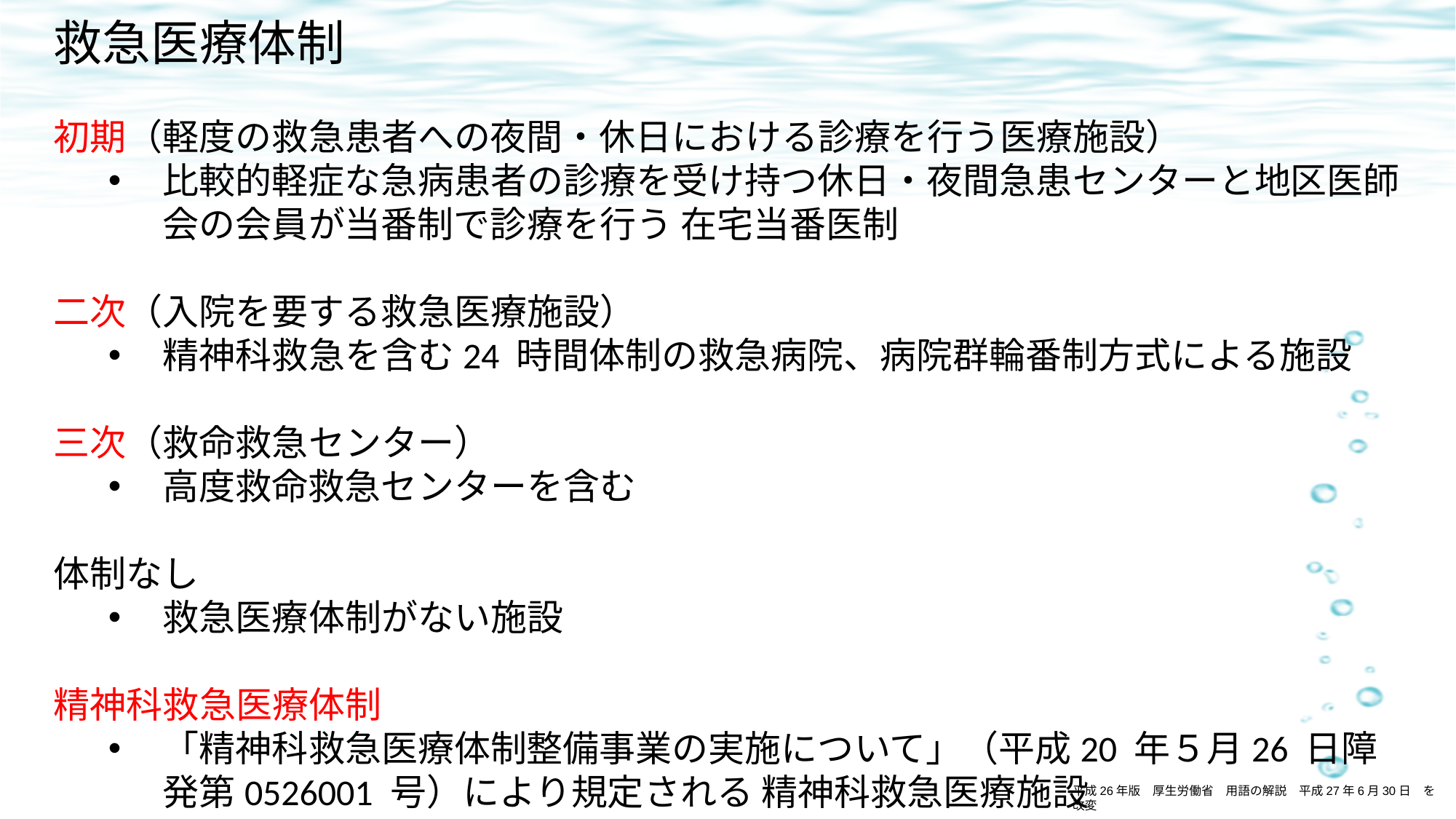

救急医療体制

初期（軽度の救急患者への夜間・休日における診療を行う医療施設）
比較的軽症な急病患者の診療を受け持つ休日・夜間急患センターと地区医師会の会員が当番制で診療を行う 在宅当番医制

二次（入院を要する救急医療施設）
精神科救急を含む24 時間体制の救急病院、病院群輪番制方式による施設

三次（救命救急センター）
高度救命救急センターを含む

体制なし
救急医療体制がない施設

精神科救急医療体制
「精神科救急医療体制整備事業の実施について」（平成20 年５月26 日障発第0526001 号）により規定される 精神科救急医療施設
平成26年版　厚生労働省　用語の解説　平成27年6月30日　を改変